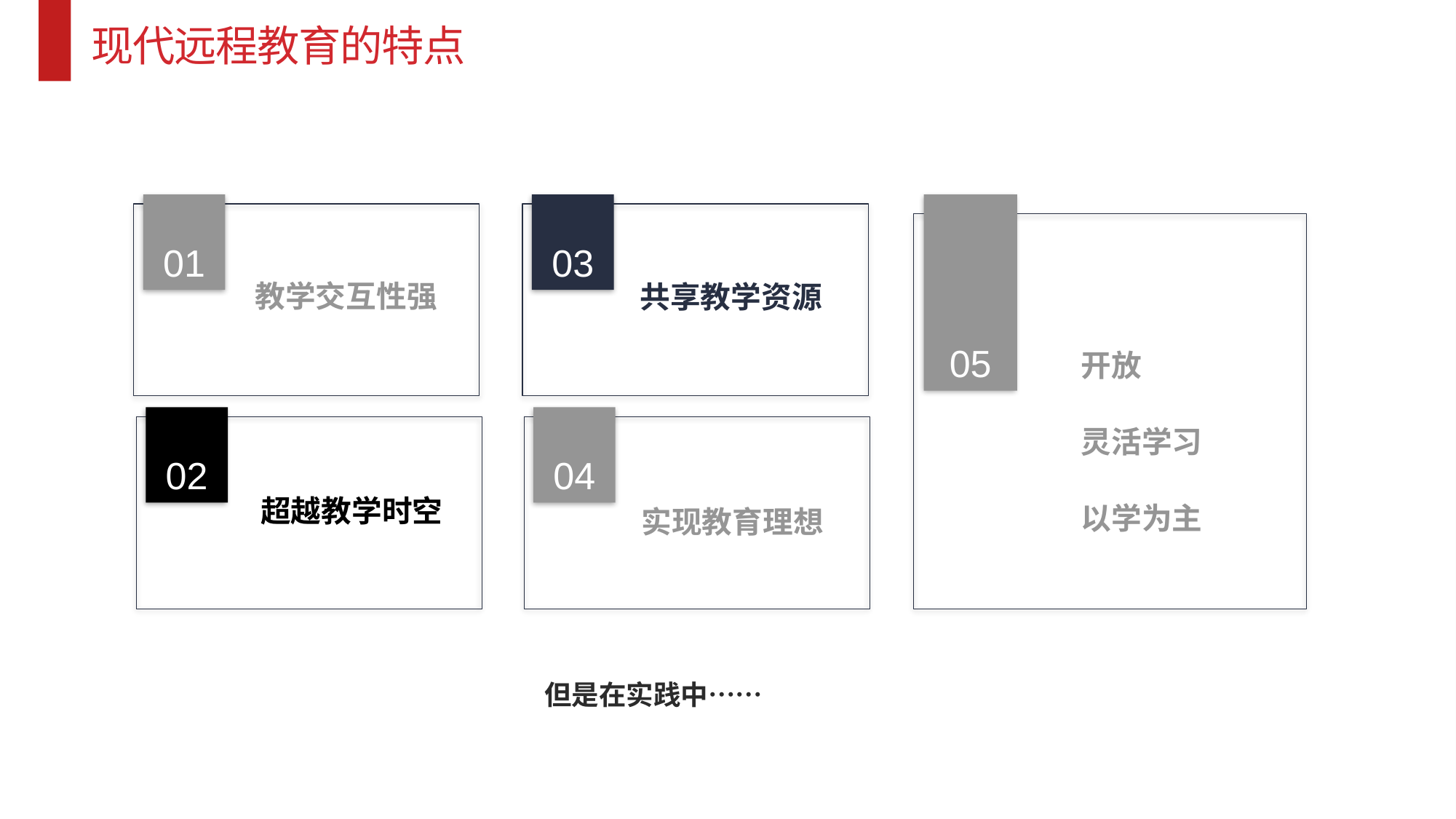

现代远程教育的特点
01

教学交互性强
03

共享教学资源
05

开放
灵活学习
以学为主
02

超越教学时空
04

实现教育理想
但是在实践中……